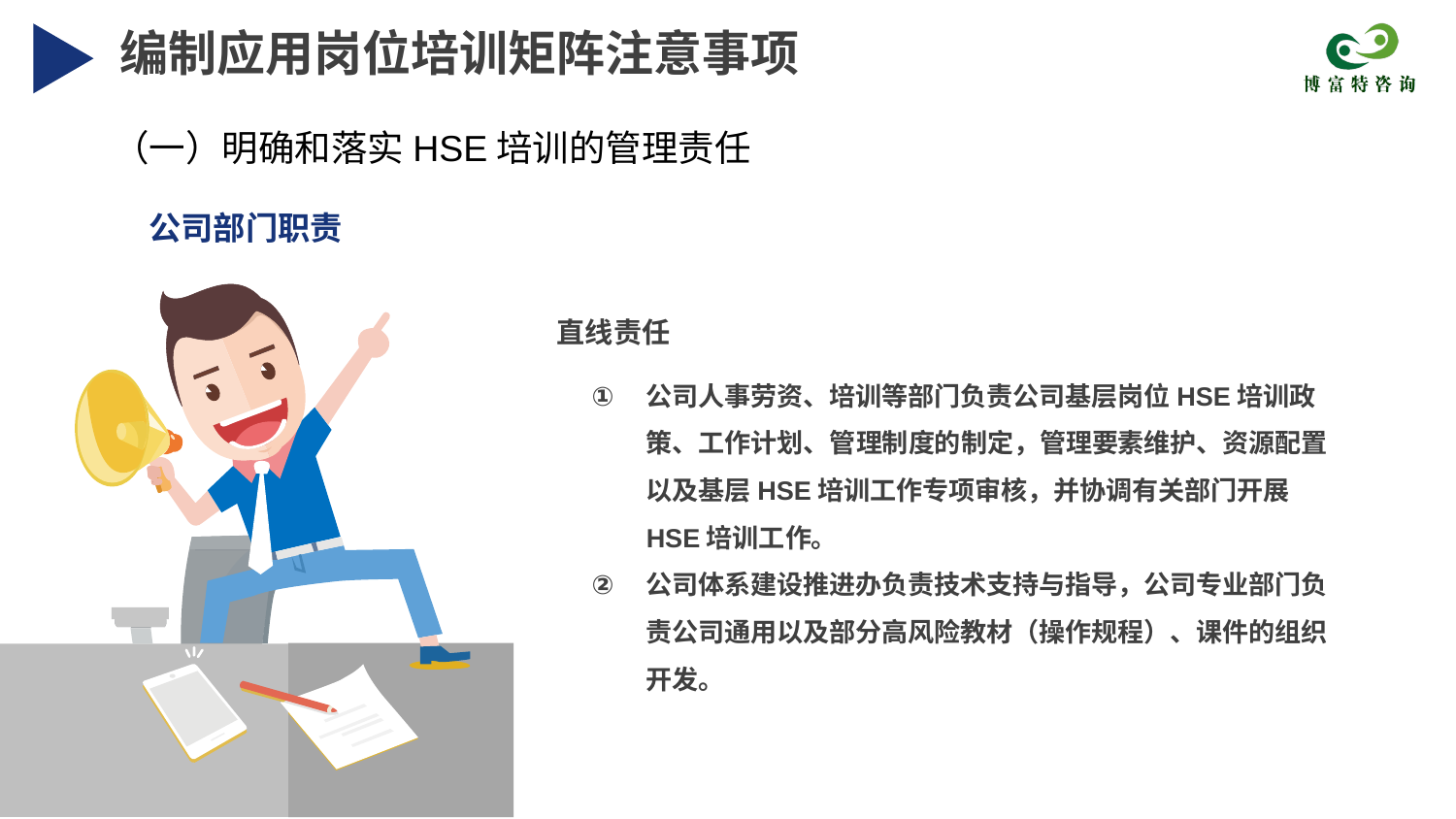

编制应用岗位培训矩阵注意事项
（一）明确和落实HSE培训的管理责任
公司部门职责

直线责任
公司人事劳资、培训等部门负责公司基层岗位HSE培训政策、工作计划、管理制度的制定，管理要素维护、资源配置以及基层HSE培训工作专项审核，并协调有关部门开展HSE培训工作。
公司体系建设推进办负责技术支持与指导，公司专业部门负责公司通用以及部分高风险教材（操作规程）、课件的组织开发。